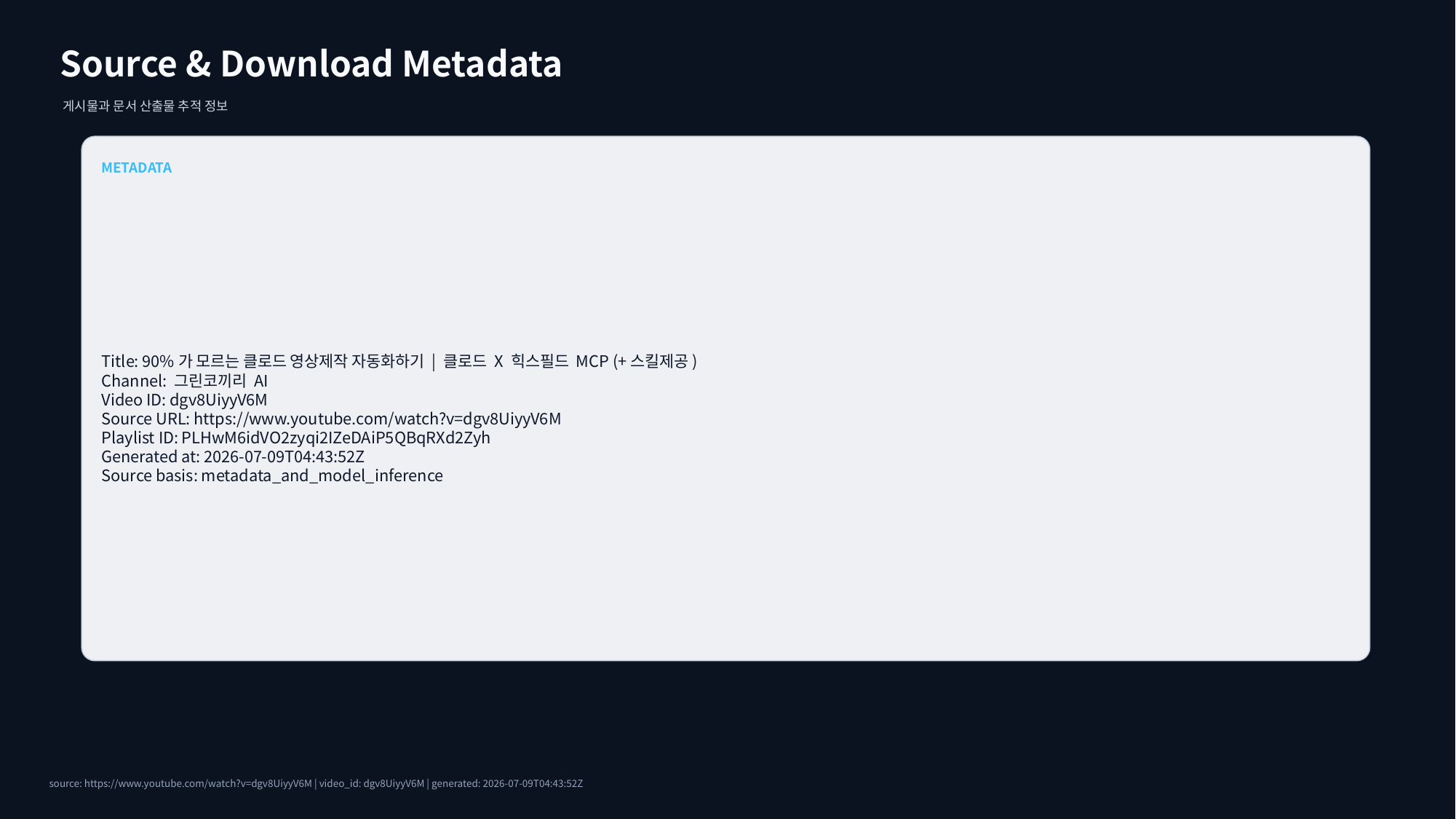

Source & Download Metadata
게시물과 문서 산출물 추적 정보

METADATA
Title: 90%가 모르는 클로드 영상제작 자동화하기 | 클로드 X 힉스필드 MCP (+스킬제공)
Channel: 그린코끼리 AI
Video ID: dgv8UiyyV6M
Source URL: https://www.youtube.com/watch?v=dgv8UiyyV6M
Playlist ID: PLHwM6idVO2zyqi2IZeDAiP5QBqRXd2Zyh
Generated at: 2026-07-09T04:43:52Z
Source basis: metadata_and_model_inference
source: https://www.youtube.com/watch?v=dgv8UiyyV6M | video_id: dgv8UiyyV6M | generated: 2026-07-09T04:43:52Z